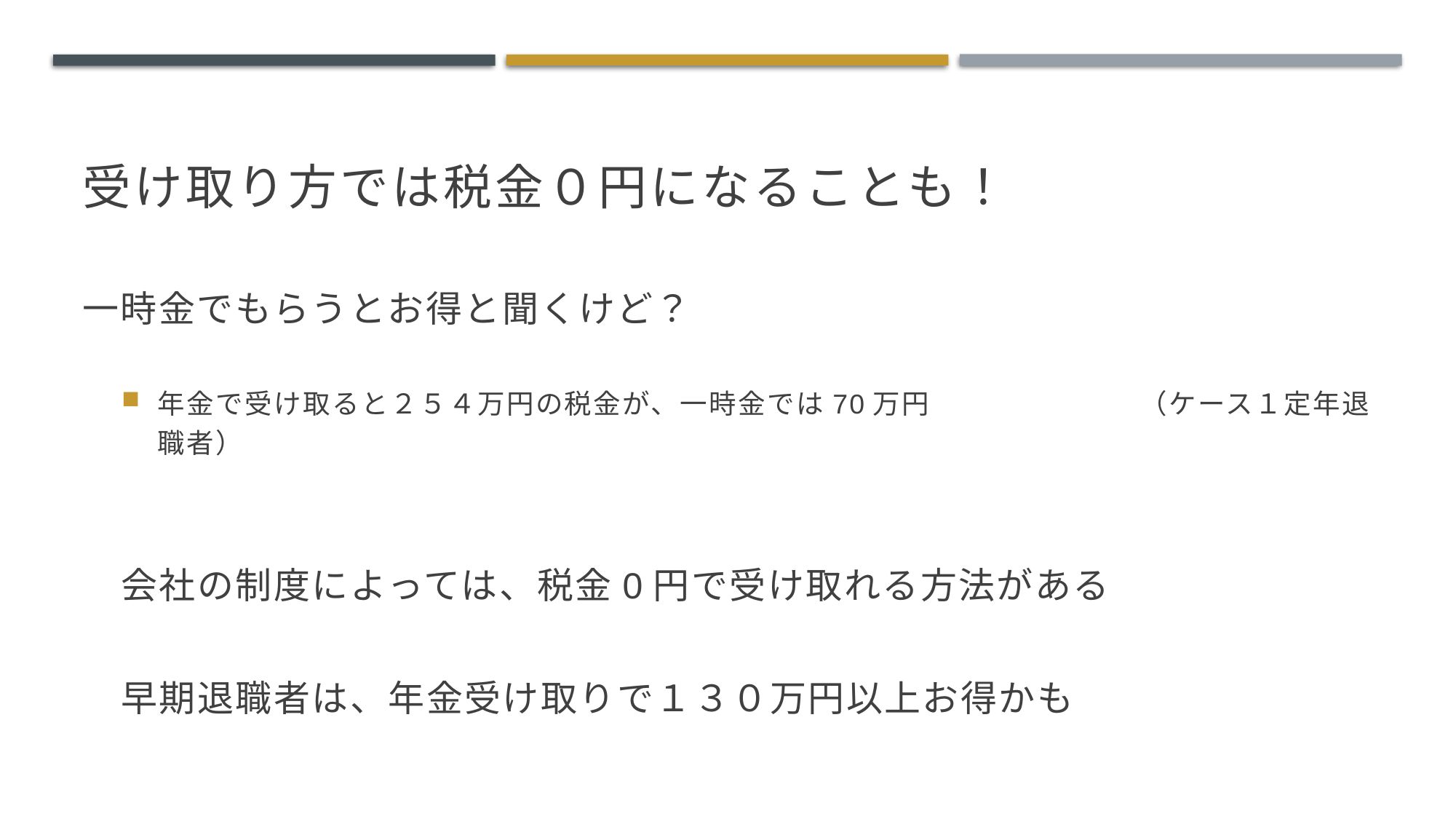

# 受け取り方では税金０円になることも！
一時金でもらうとお得と聞くけど？
年金で受け取ると２５４万円の税金が、一時金では70万円　		（ケース１定年退職者）
会社の制度によっては、税金0円で受け取れる方法がある
早期退職者は、年金受け取りで１３０万円以上お得かも